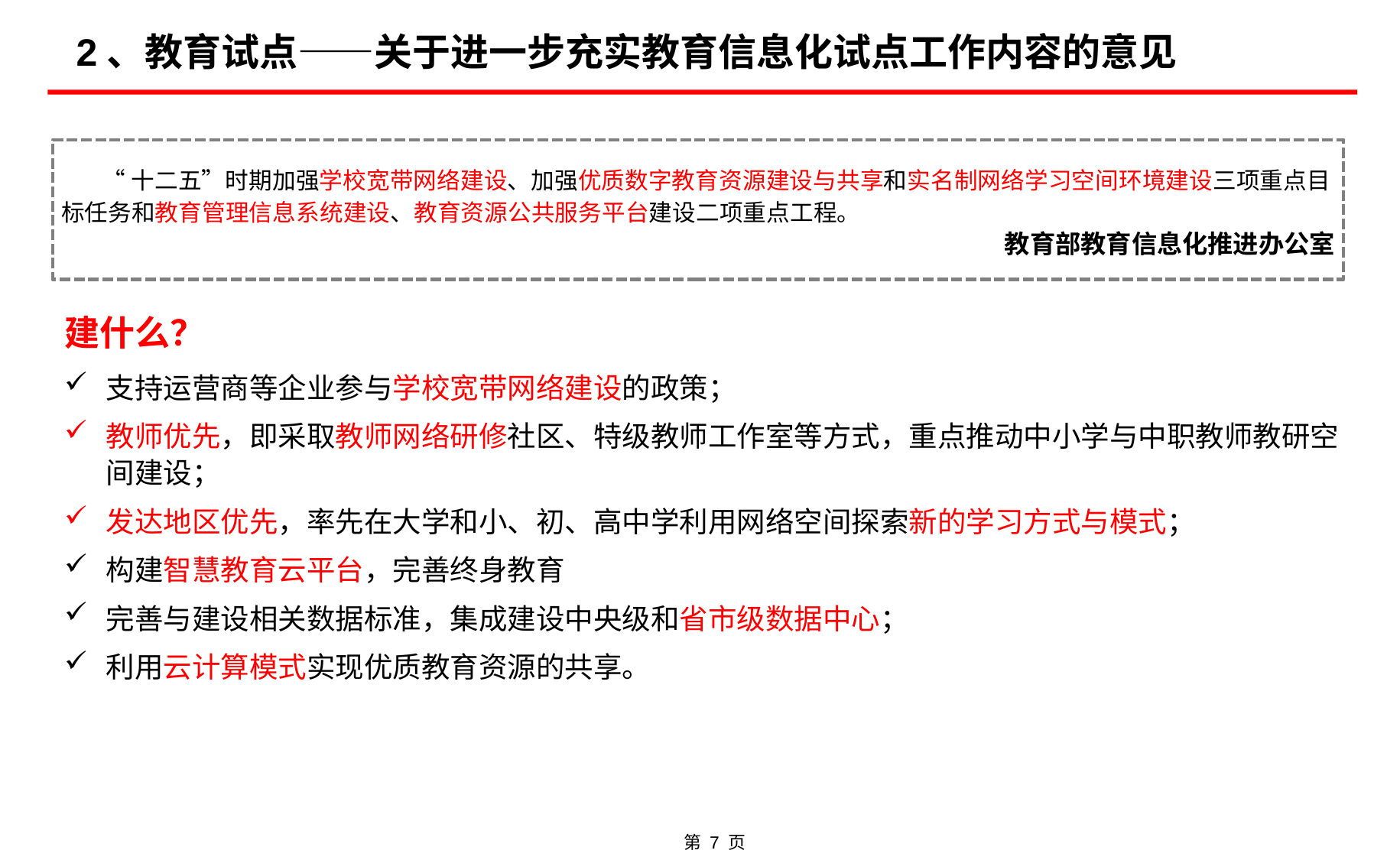

# 2、教育试点——关于进一步充实教育信息化试点工作内容的意见
“十二五”时期加强学校宽带网络建设、加强优质数字教育资源建设与共享和实名制网络学习空间环境建设三项重点目标任务和教育管理信息系统建设、教育资源公共服务平台建设二项重点工程。
  教育部教育信息化推进办公室
建什么？
支持运营商等企业参与学校宽带网络建设的政策；
教师优先，即采取教师网络研修社区、特级教师工作室等方式，重点推动中小学与中职教师教研空间建设；
发达地区优先，率先在大学和小、初、高中学利用网络空间探索新的学习方式与模式；
构建智慧教育云平台，完善终身教育
完善与建设相关数据标准，集成建设中央级和省市级数据中心；
利用云计算模式实现优质教育资源的共享。